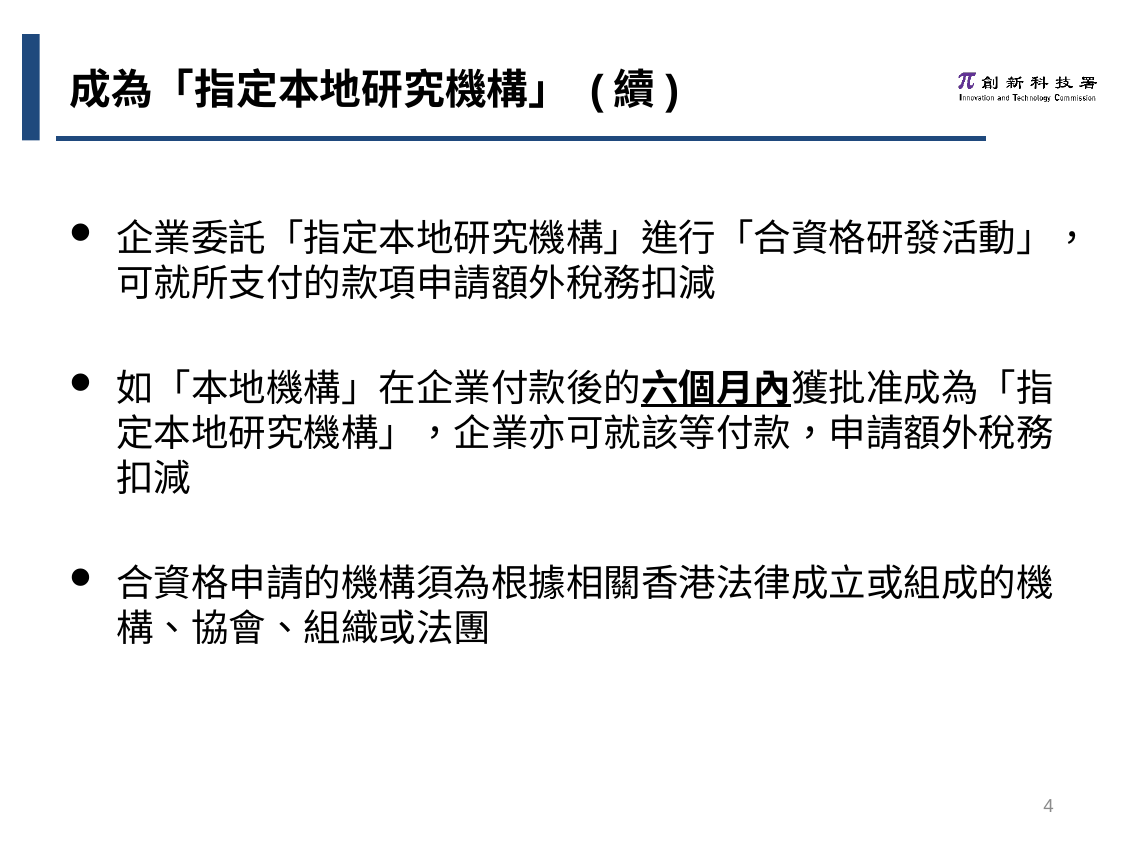

成為「指定本地研究機構」 (續)

企業委託「指定本地研究機構」進行「合資格研發活動」，可就所支付的款項申請額外稅務扣減

如「本地機構」在企業付款後的六個月內獲批准成為「指定本地研究機構」，企業亦可就該等付款，申請額外稅務扣減

合資格申請的機構須為根據相關香港法律成立或組成的機構、協會、組織或法團

4